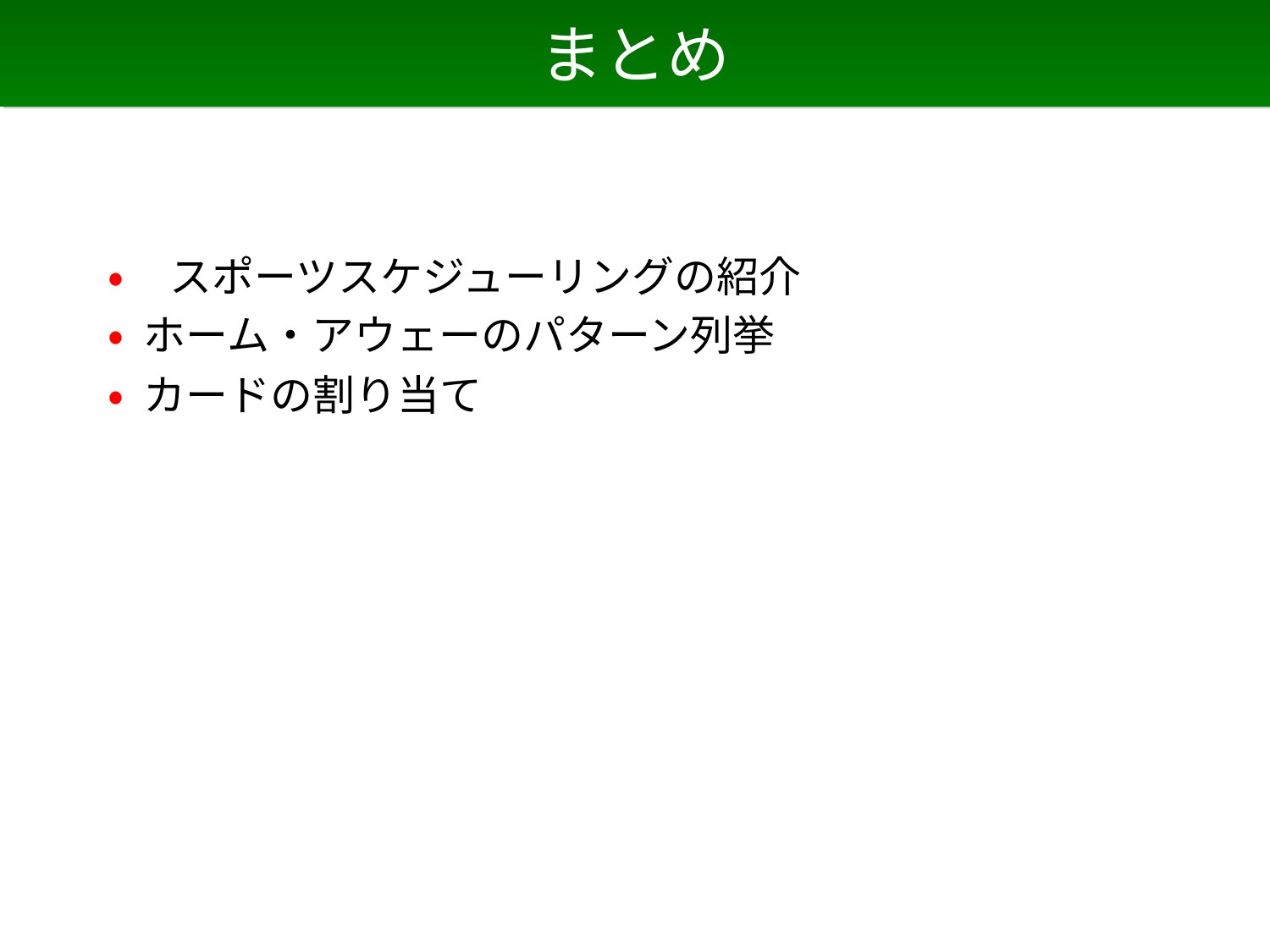

# まとめ
• スポーツスケジューリングの紹介
• ホーム・アウェーのパターン列挙
• カードの割り当て